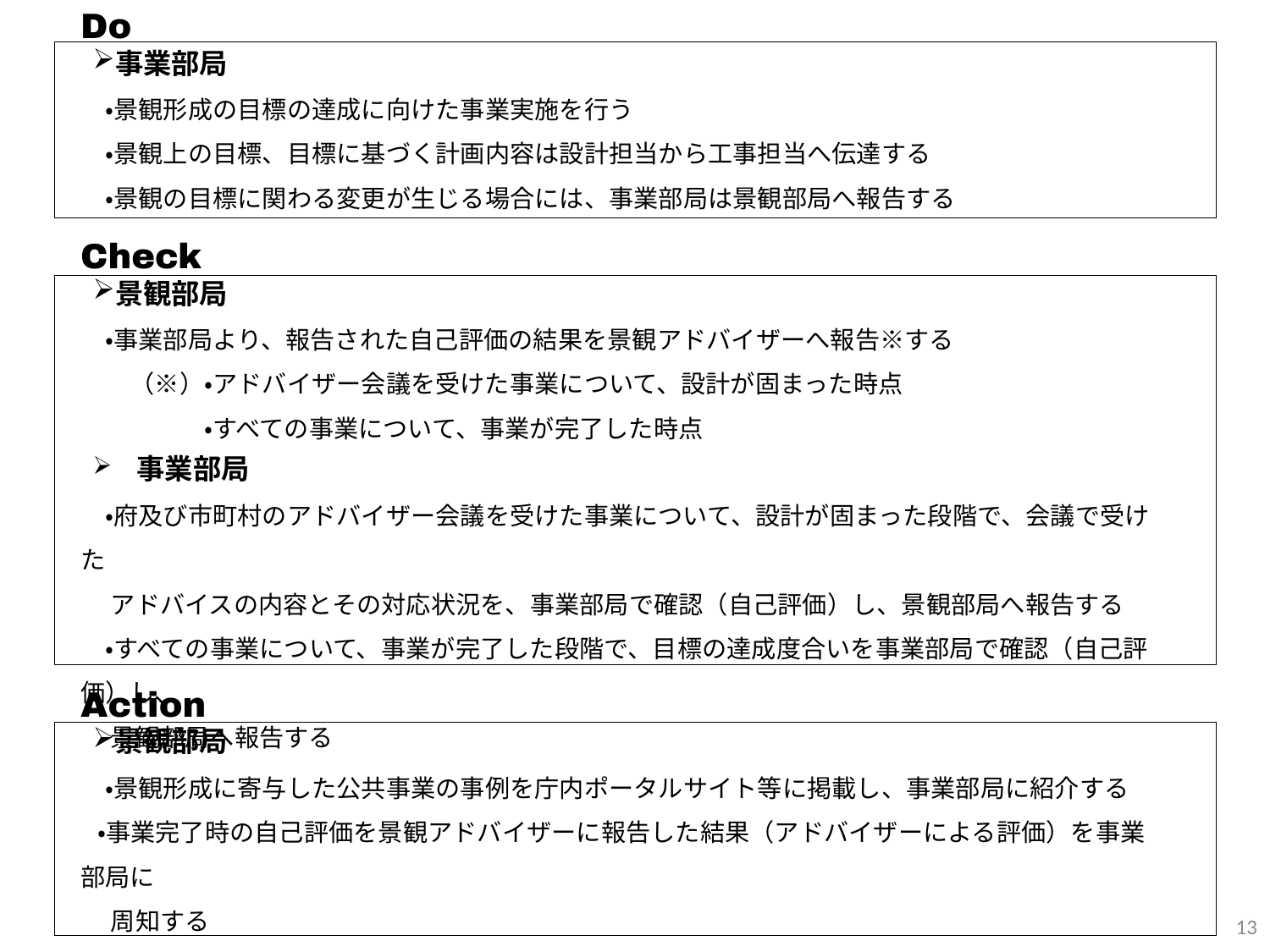

Do
事業部局
　・景観形成の目標の達成に向けた事業実施を行う
　・景観上の目標、目標に基づく計画内容は設計担当から工事担当へ伝達する
　・景観の目標に関わる変更が生じる場合には、事業部局は景観部局へ報告する

Check
景観部局
　・事業部局より、報告された自己評価の結果を景観アドバイザーへ報告※する
　　（※）・アドバイザー会議を受けた事業について、設計が固まった時点
　　　　　・すべての事業について、事業が完了した時点

　事業部局
　・府及び市町村のアドバイザー会議を受けた事業について、設計が固まった段階で、会議で受けた
　 アドバイスの内容とその対応状況を、事業部局で確認（自己評価）し、景観部局へ報告する
　・すべての事業について、事業が完了した段階で、目標の達成度合いを事業部局で確認（自己評価）し、
　 景観部局へ報告する

Action
景観部局
　・景観形成に寄与した公共事業の事例を庁内ポータルサイト等に掲載し、事業部局に紹介する
  ・事業完了時の自己評価を景観アドバイザーに報告した結果（アドバイザーによる評価）を事業部局に
　 周知する
  ・景観に関する講習会を実施する

13